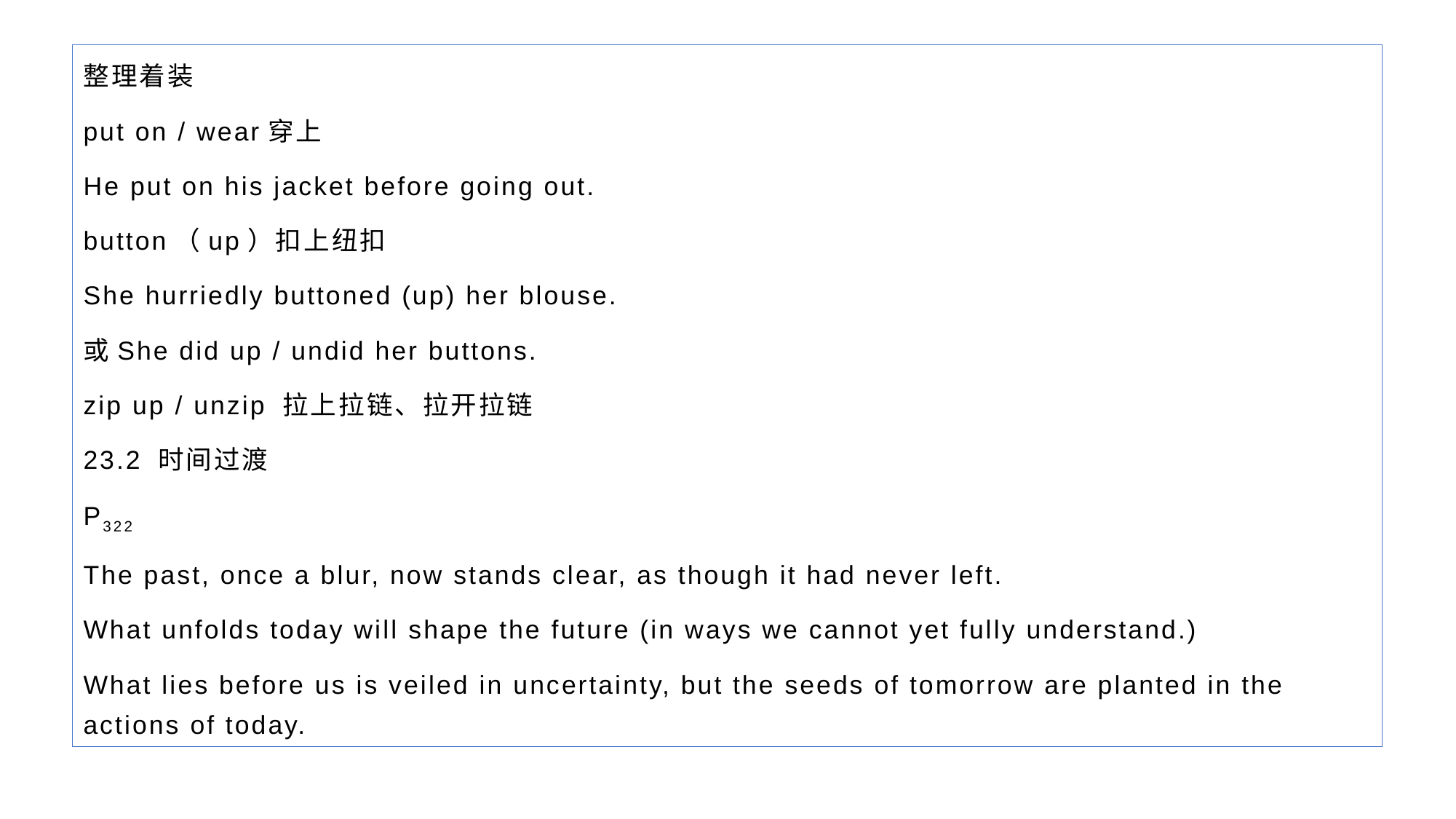

整理着装
put on / wear穿上
He put on his jacket before going out.
button（up）扣上纽扣
She hurriedly buttoned (up) her blouse.
或She did up / undid her buttons.
zip up / unzip 拉上拉链、拉开拉链
23.2 时间过渡
P322
The past, once a blur, now stands clear, as though it had never left.
What unfolds today will shape the future (in ways we cannot yet fully understand.)
What lies before us is veiled in uncertainty, but the seeds of tomorrow are planted in the actions of today.